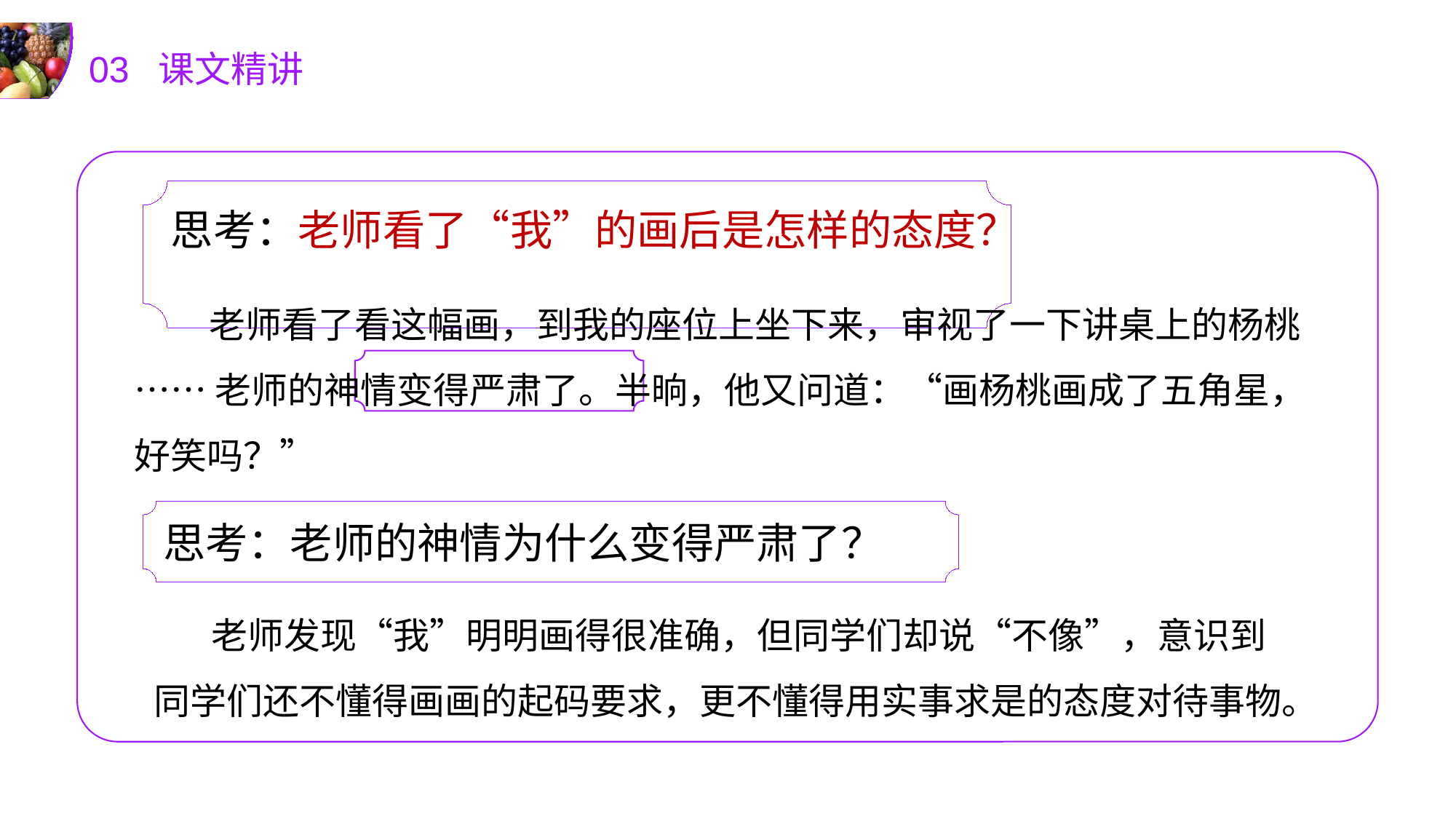

03  课文精讲
思考：老师看了“我”的画后是怎样的态度？
老师看了看这幅画，到我的座位上坐下来，审视了一下讲桌上的杨桃…… 老师的神情变得严肃了。半晌，他又问道：“画杨桃画成了五角星，好笑吗？”

思考：老师的神情为什么变得严肃了？
      老师发现“我”明明画得很准确，但同学们却说“不像”，意识到同学们还不懂得画画的起码要求，更不懂得用实事求是的态度对待事物。